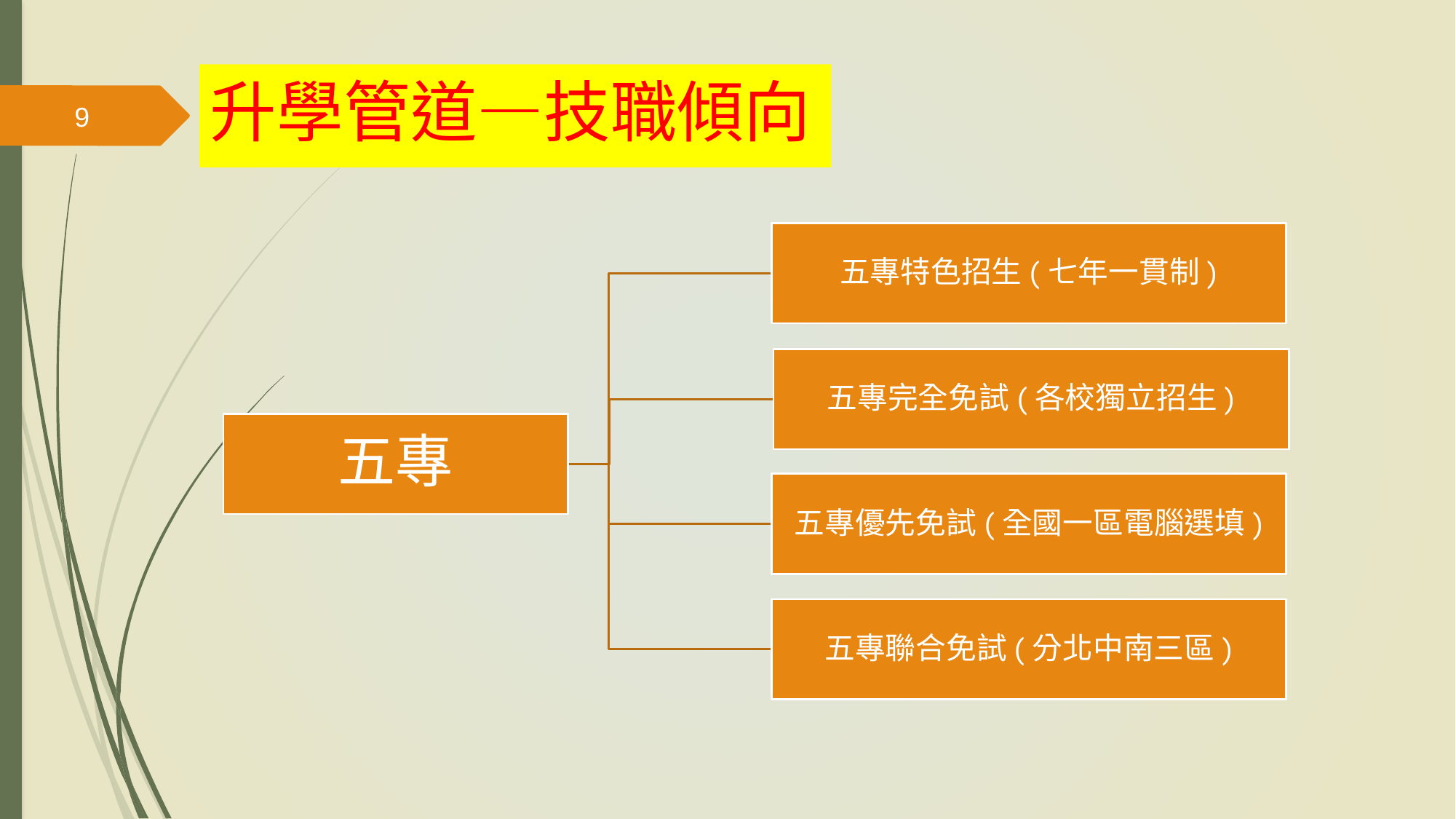

升學管道—技職傾向
9

五專
五專特色招生(七年一貫制)
五專完全免試(各校獨立招生)
五專優先免試(全國一區電腦選填)
五專聯合免試(分北中南三區)